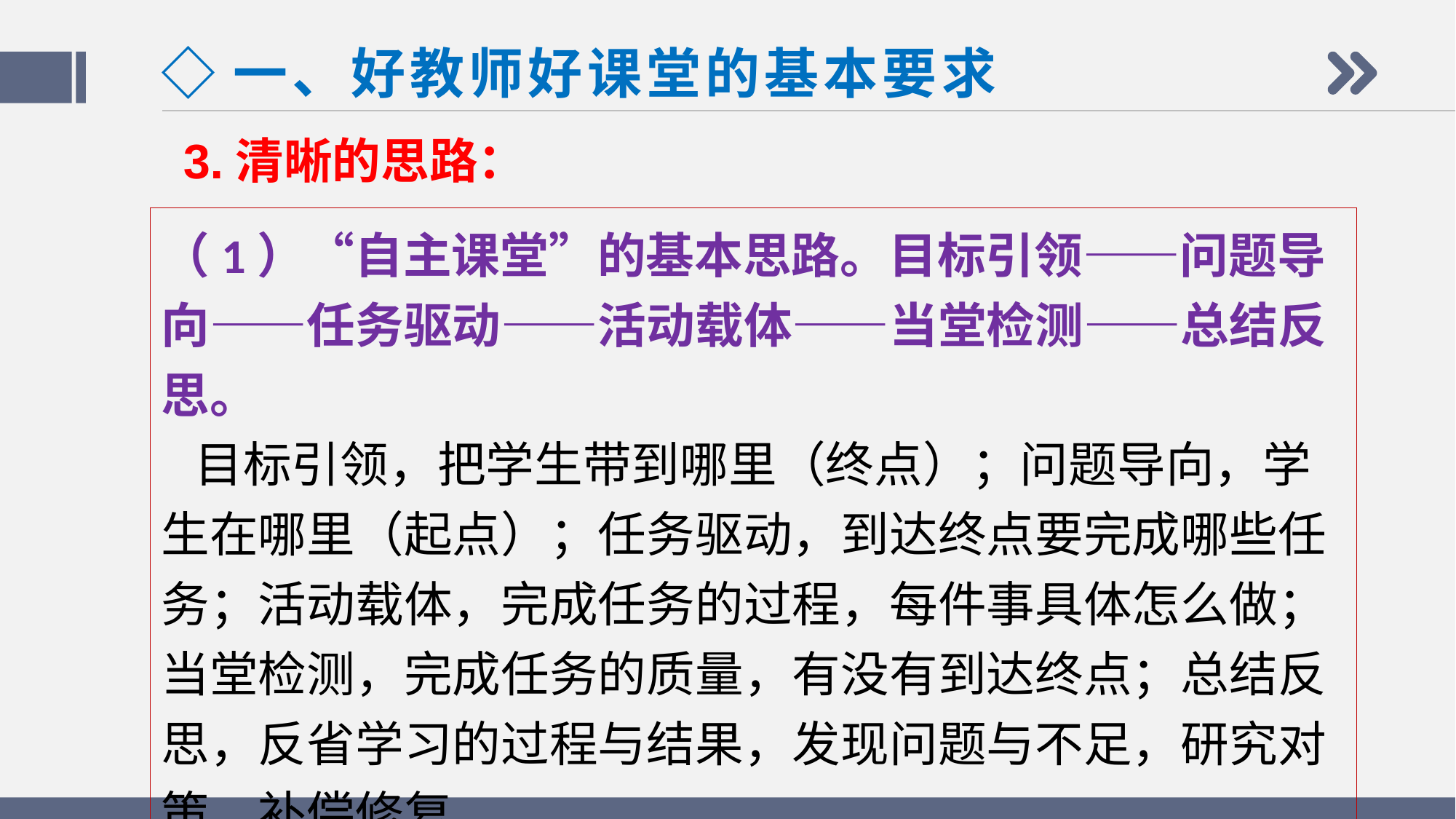

◇一、好教师好课堂的基本要求
3.清晰的思路：
（1）“自主课堂”的基本思路。目标引领——问题导向——任务驱动——活动载体——当堂检测——总结反思。
  目标引领，把学生带到哪里（终点）；问题导向，学生在哪里（起点）；任务驱动，到达终点要完成哪些任务；活动载体，完成任务的过程，每件事具体怎么做；当堂检测，完成任务的质量，有没有到达终点；总结反思，反省学习的过程与结果，发现问题与不足，研究对策，补偿修复。